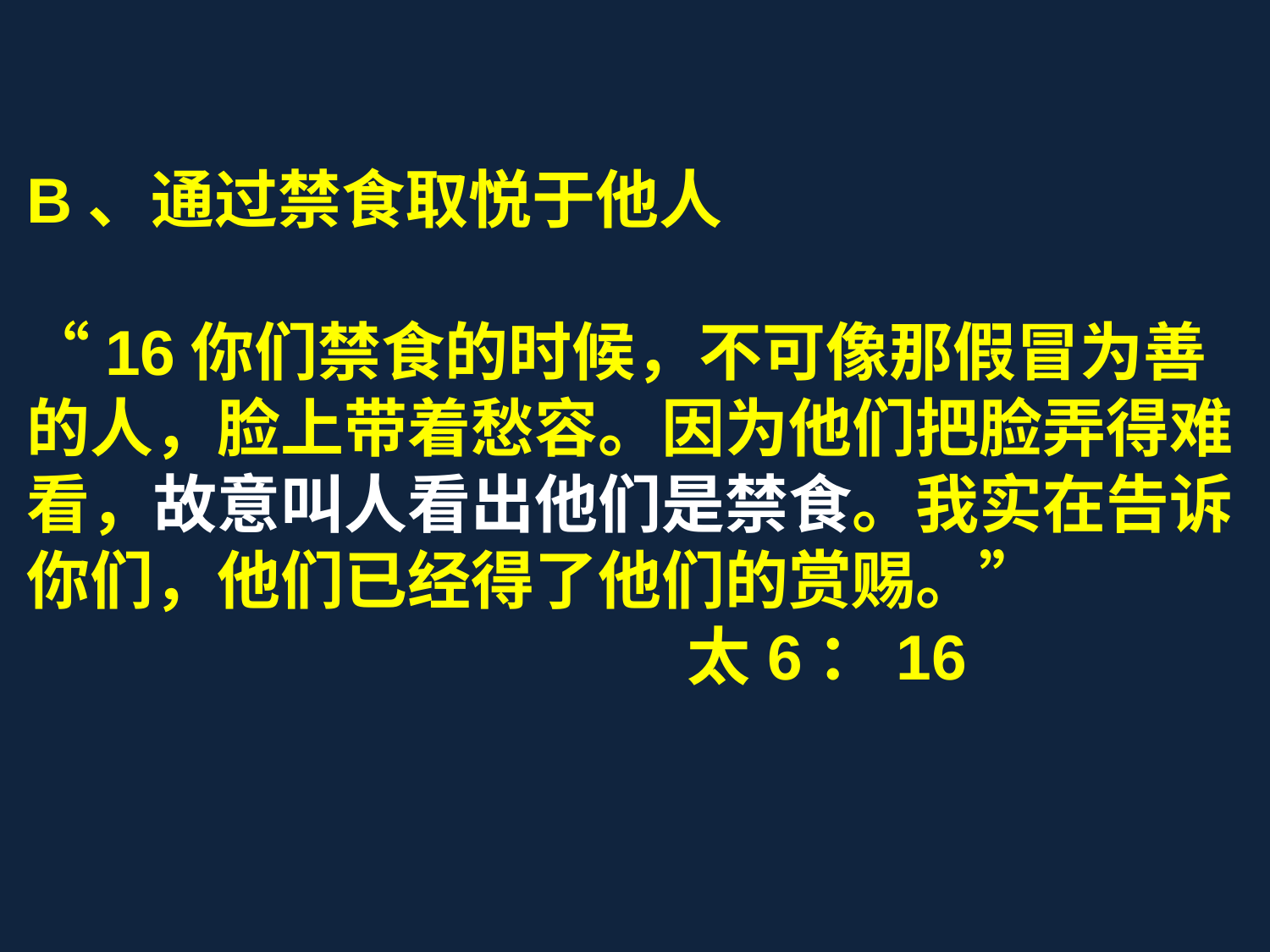

B、通过禁食取悦于他人
“16你们禁食的时候，不可像那假冒为善的人，脸上带着愁容。因为他们把脸弄得难看，故意叫人看出他们是禁食。我实在告诉你们，他们已经得了他们的赏赐。”
                                              太6：16